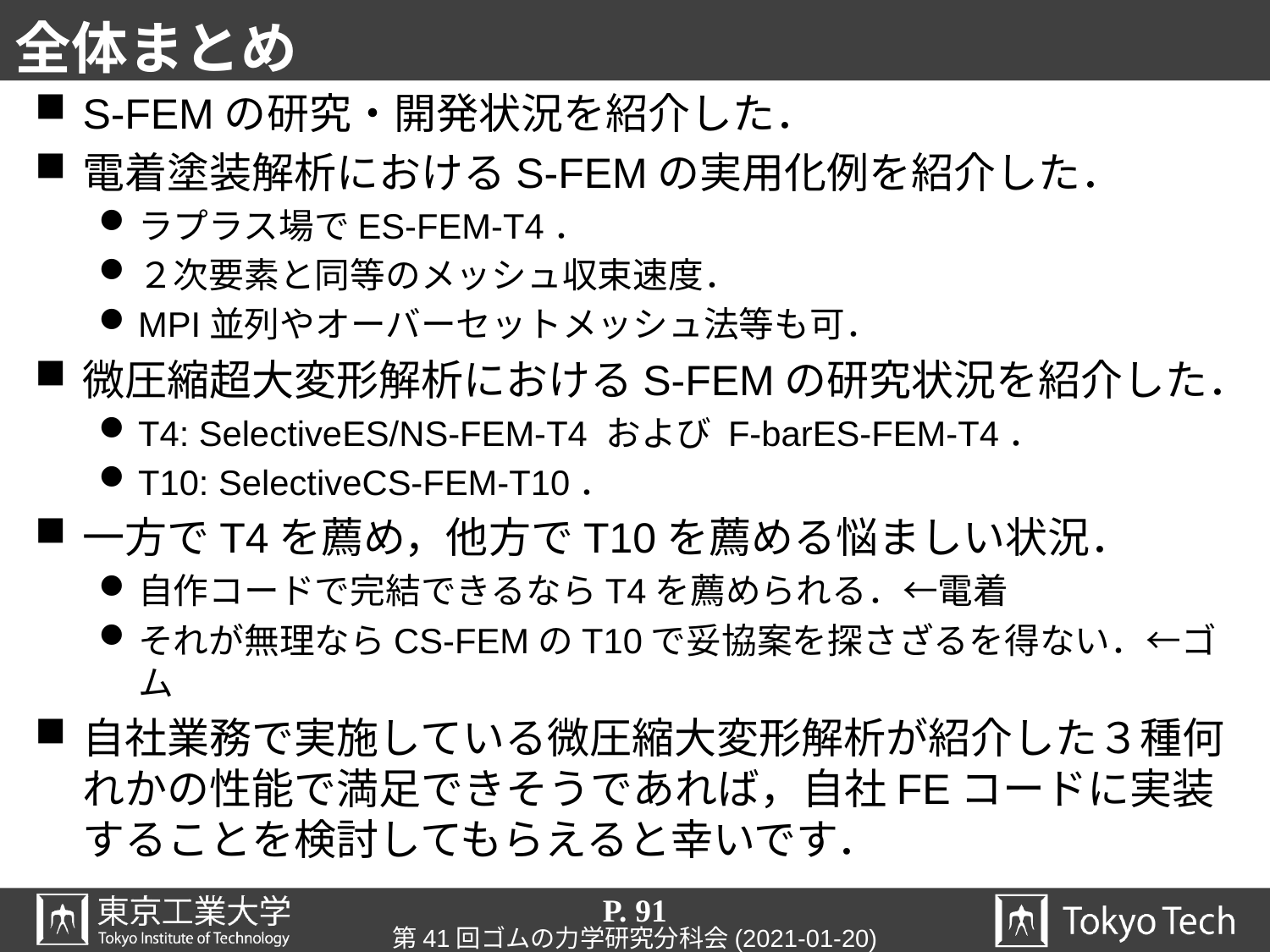

# 全体まとめ
S-FEMの研究・開発状況を紹介した．
電着塗装解析におけるS-FEMの実用化例を紹介した．
ラプラス場でES-FEM-T4．
２次要素と同等のメッシュ収束速度．
MPI並列やオーバーセットメッシュ法等も可．
微圧縮超大変形解析におけるS-FEMの研究状況を紹介した．
T4: SelectiveES/NS-FEM-T4 および F-barES-FEM-T4．
T10: SelectiveCS-FEM-T10．
一方でT4を薦め，他方でT10を薦める悩ましい状況．
自作コードで完結できるならT4を薦められる．←電着
それが無理ならCS-FEMのT10で妥協案を探さざるを得ない．←ゴム
自社業務で実施している微圧縮大変形解析が紹介した３種何れかの性能で満足できそうであれば，自社FEコードに実装することを検討してもらえると幸いです．

P. 91